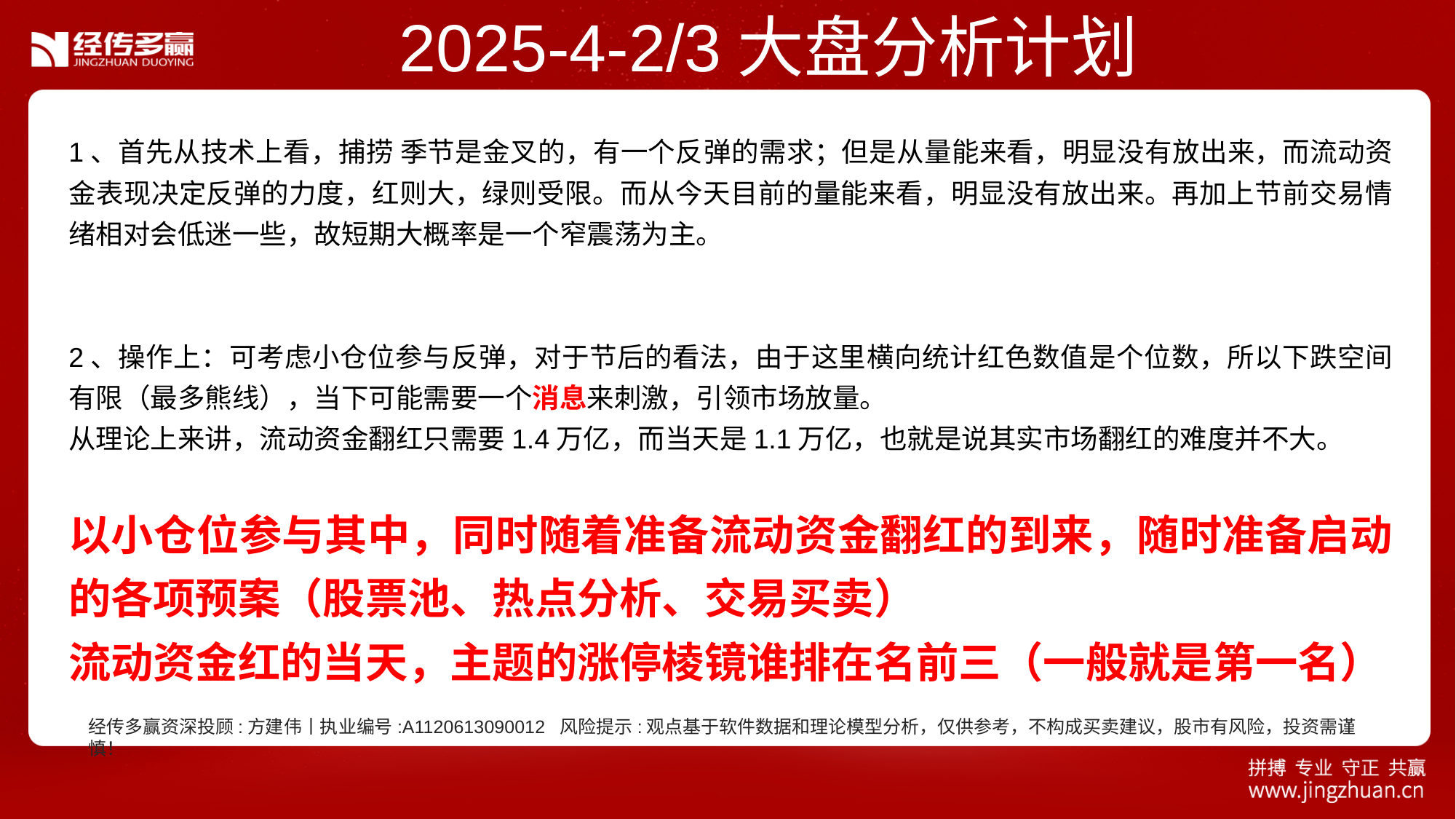

2025-4-2/3大盘分析计划
1、首先从技术上看，捕捞 季节是金叉的，有一个反弹的需求；但是从量能来看，明显没有放出来，而流动资金表现决定反弹的力度，红则大，绿则受限。而从今天目前的量能来看，明显没有放出来。再加上节前交易情绪相对会低迷一些，故短期大概率是一个窄震荡为主。

2、操作上：可考虑小仓位参与反弹，对于节后的看法，由于这里横向统计红色数值是个位数，所以下跌空间有限（最多熊线），当下可能需要一个消息来刺激，引领市场放量。
从理论上来讲，流动资金翻红只需要1.4万亿，而当天是1.1万亿，也就是说其实市场翻红的难度并不大。

以小仓位参与其中，同时随着准备流动资金翻红的到来，随时准备启动的各项预案（股票池、热点分析、交易买卖）
流动资金红的当天，主题的涨停棱镜谁排在名前三（一般就是第一名）